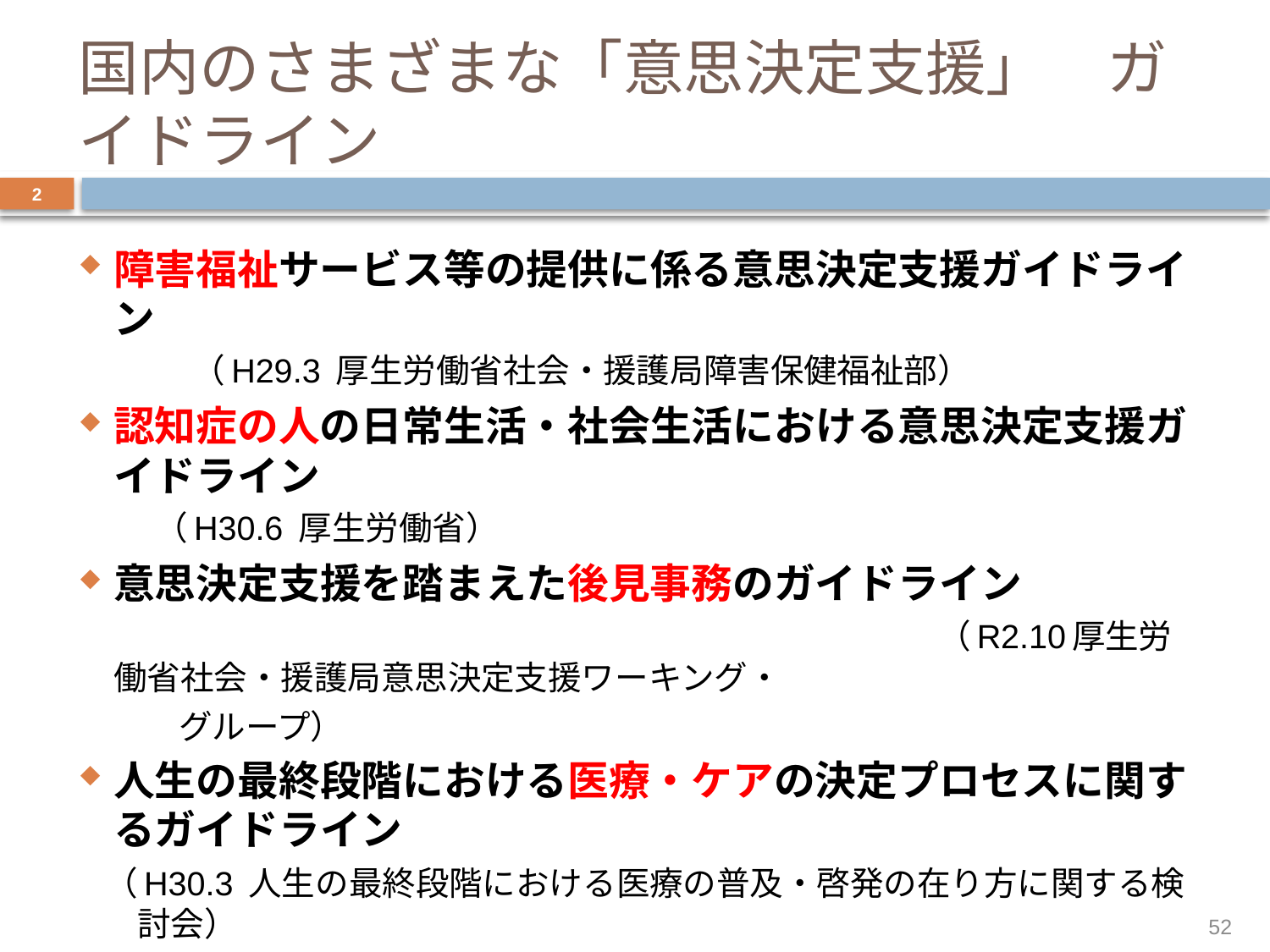

国内のさまざまな「意思決定支援」　ガイドライン
2
障害福祉サービス等の提供に係る意思決定支援ガイドライン　　　　　　　　　　　　　　　　　　　　　　                    　（H29.3 厚生労働省社会・援護局障害保健福祉部）
認知症の人の日常生活・社会生活における意思決定支援ガイドライン　　　　　　　　　　　　　　　　                     　（H30.6 厚生労働省）
意思決定支援を踏まえた後見事務のガイドライン　　　　　　　　　　　　　　　　　　　                      （R2.10厚生労働省社会・援護局意思決定支援ワーキング・
　　　グループ）
人生の最終段階における医療・ケアの決定プロセスに関するガイドライン
   （H30.3 人生の最終段階における医療の普及・啓発の在り方に関する検討会）
52